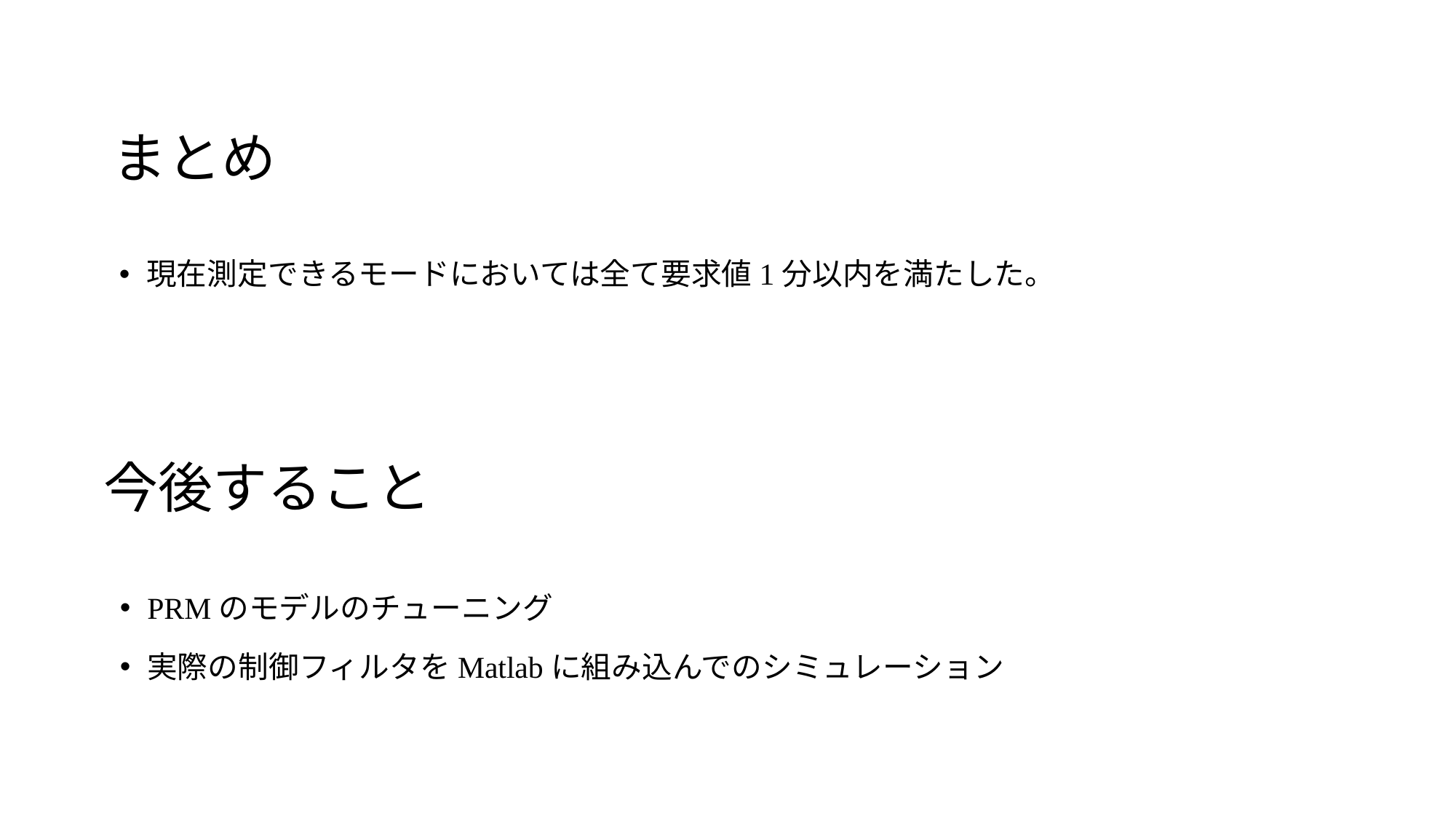

# まとめ
現在測定できるモードにおいては全て要求値1分以内を満たした。

今後すること
PRMのモデルのチューニング
実際の制御フィルタをmatlabに組み込んでのシミュレーション